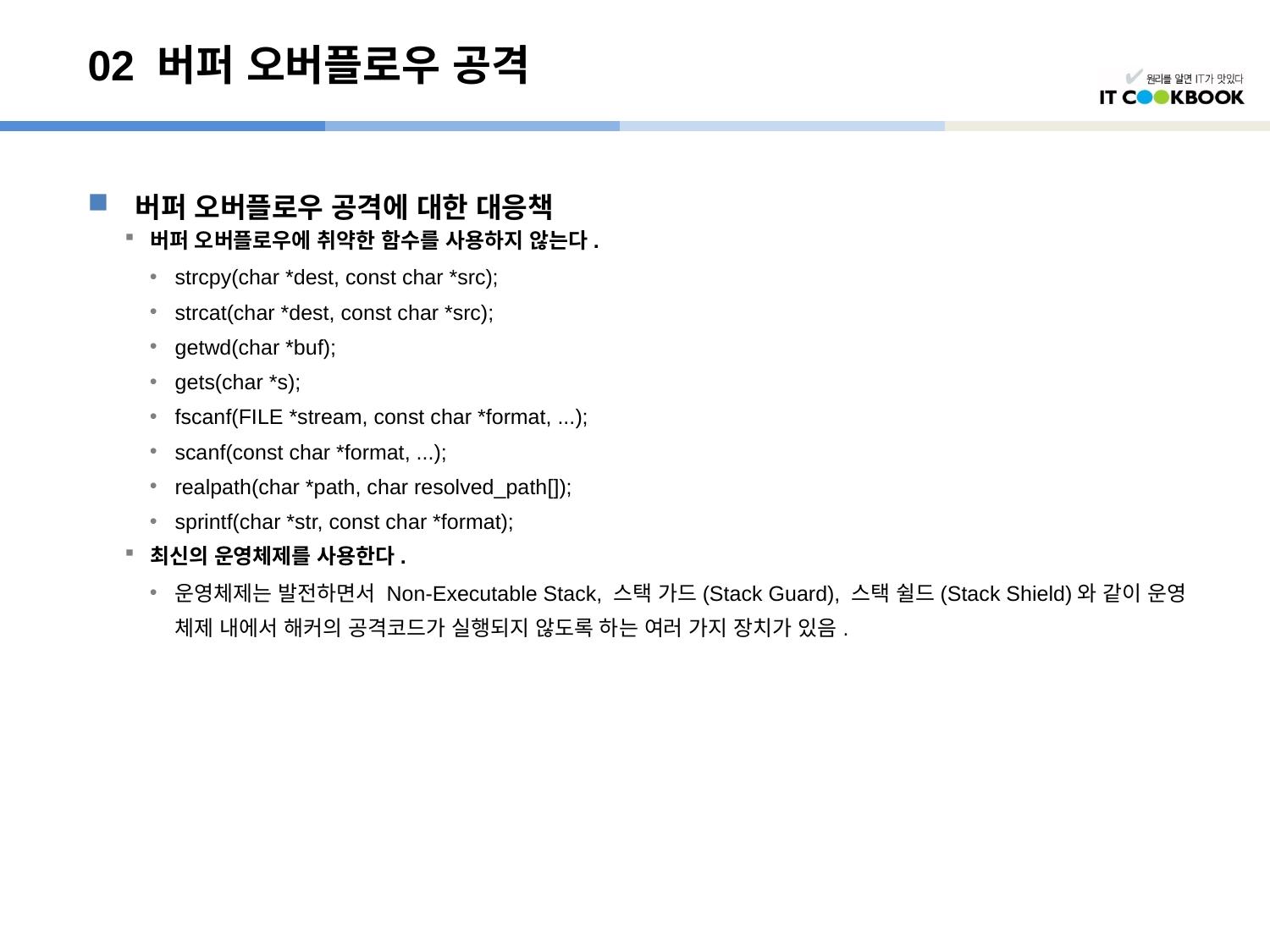

# 02 버퍼 오버플로우 공격
버퍼 오버플로우 공격에 대한 대응책
버퍼 오버플로우에 취약한 함수를 사용하지 않는다.
strcpy(char *dest, const char *src);
strcat(char *dest, const char *src);
getwd(char *buf);
gets(char *s);
fscanf(FILE *stream, const char *format, ...);
scanf(const char *format, ...);
realpath(char *path, char resolved_path[]);
sprintf(char *str, const char *format);
최신의 운영체제를 사용한다.
운영체제는 발전하면서 Non-Executable Stack, 스택 가드(Stack Guard), 스택 쉴드(Stack Shield)와 같이 운영
	체제 내에서 해커의 공격코드가 실행되지 않도록 하는 여러 가지 장치가 있음.